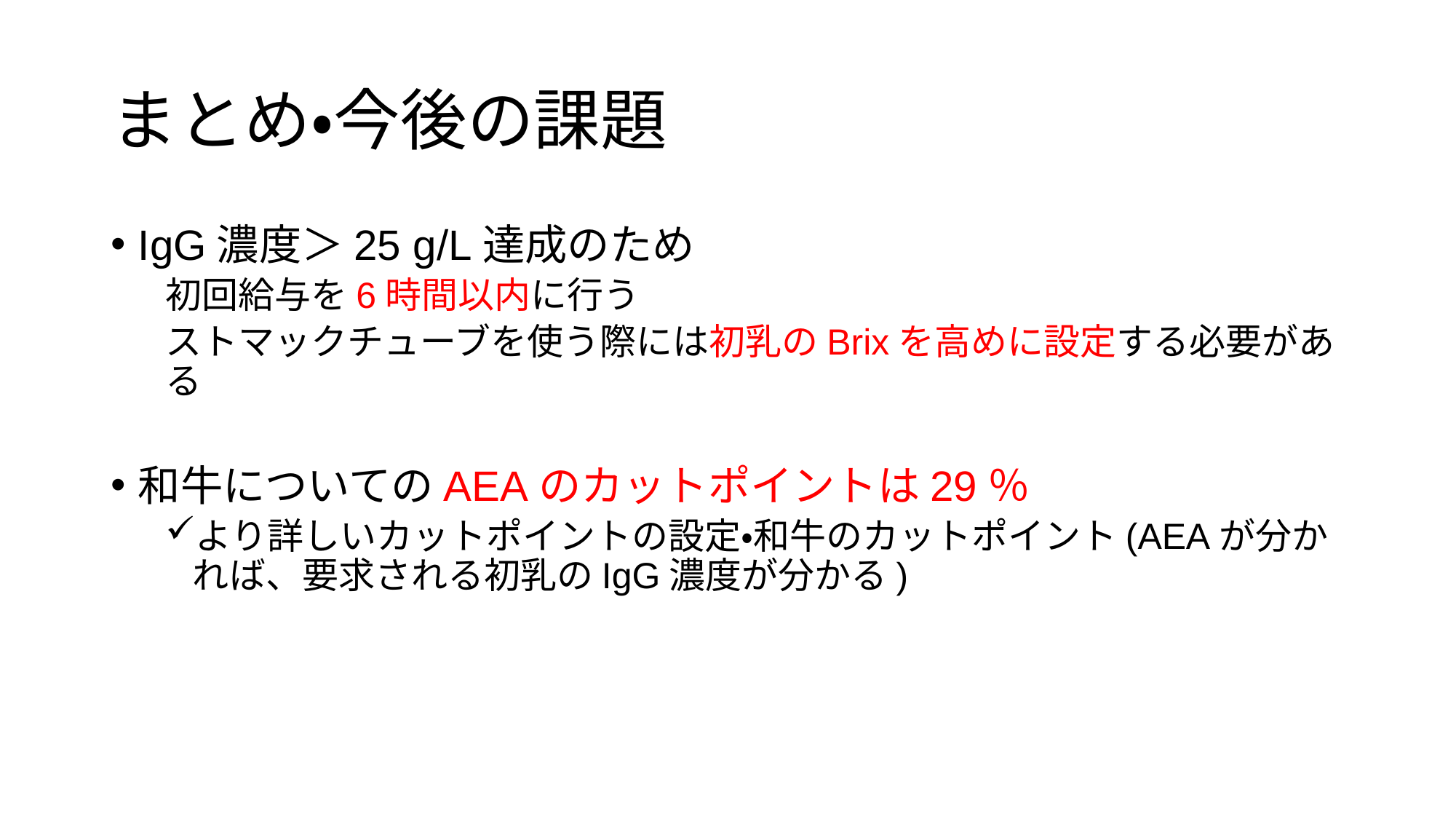

# まとめ・今後の課題
IgG濃度＞25 g/L達成のため
初回給与を6時間以内に行う
ストマックチューブを使う際には初乳のBrixを高めに設定する必要がある

和牛についてのAEAのカットポイントは29％
より詳しいカットポイントの設定・和牛のカットポイント(AEAが分かれば、要求される初乳のIgG濃度が分かる)